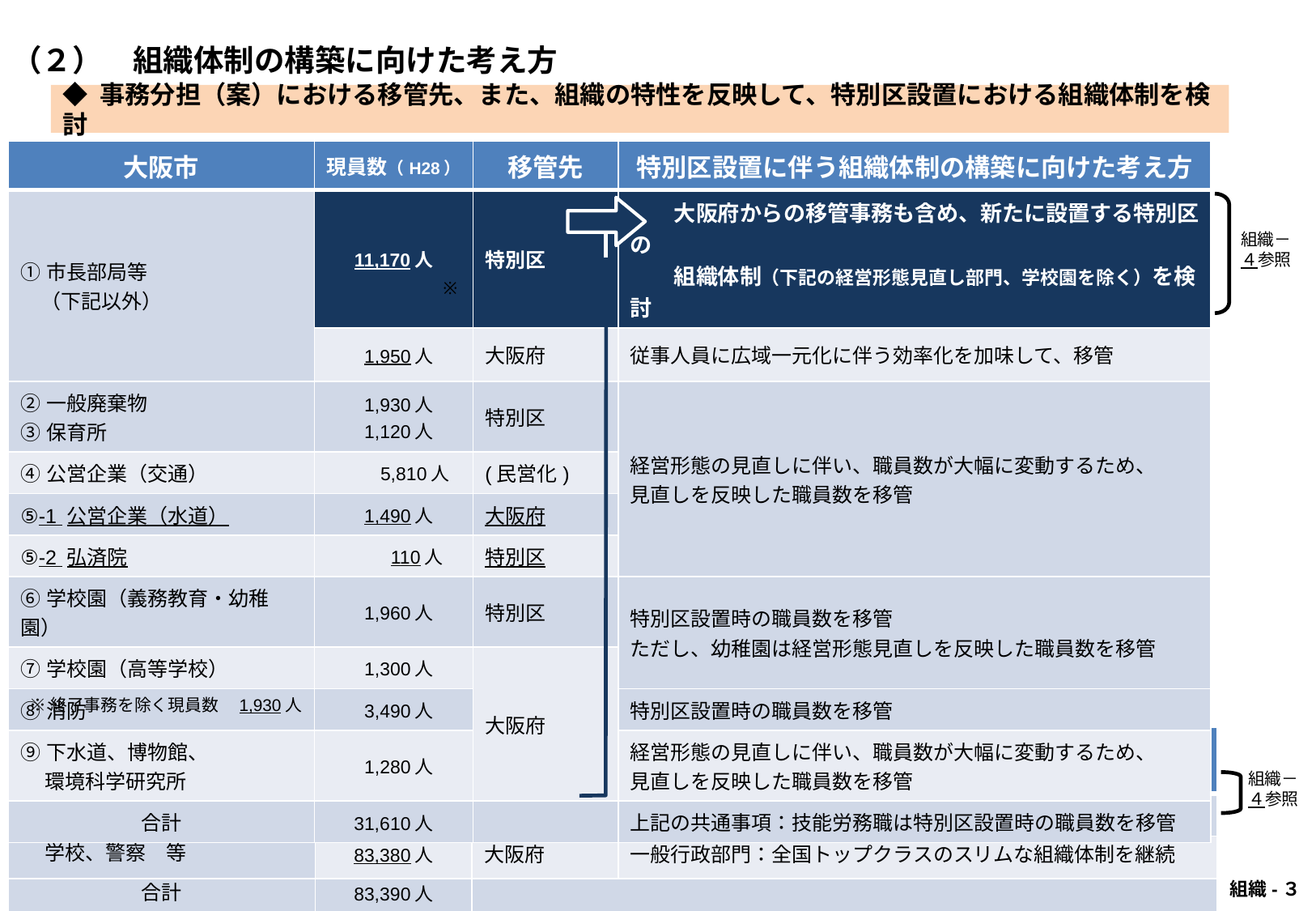

（２）　組織体制の構築に向けた考え方
◆ 事務分担（案）における移管先、また、組織の特性を反映して、特別区設置における組織体制を検討
| 大阪市 | 現員数（H28） | 移管先 | 特別区設置に伴う組織体制の構築に向けた考え方 |
| --- | --- | --- | --- |
| ①市長部局等 　（下記以外） | 11,170人 | 特別区 | 大阪府からの移管事務も含め、新たに設置する特別区の 　　組織体制（下記の経営形態見直し部門、学校園を除く）を検討 |
|  | 1,950人 | 大阪府 | 従事人員に広域一元化に伴う効率化を加味して、移管 |
| ②一般廃棄物 ③保育所 | 1,930人 1,120人 | 特別区 | 経営形態の見直しに伴い、職員数が大幅に変動するため、 見直しを反映した職員数を移管 |
| ④公営企業（交通） | 5,810人 | (民営化) |  |
| ⑤-1 公営企業（水道） | 1,490人 | 大阪府 |  |
| ⑤-2 弘済院 | 110人 | 特別区 |  |
| ⑥学校園（義務教育・幼稚園） | 1,960人 | 特別区 | 特別区設置時の職員数を移管 ただし、幼稚園は経営形態見直しを反映した職員数を移管 |
| ⑦学校園（高等学校） | 1,300人 | 大阪府 |  |
| ⑧消防 | 3,490人 |  | 特別区設置時の職員数を移管 |
| ⑨下水道、博物館、 　 環境科学研究所 | 1,280人 |  | 経営形態の見直しに伴い、職員数が大幅に変動するため、 見直しを反映した職員数を移管 |
| 合計 | 31,610人 |  | 上記の共通事項：技能労務職は特別区設置時の職員数を移管 |

組織－
４参照

※
※終了事務を除く現員数　1,930人
| 大阪府 | 現員数（H28） | 移管先 | 特別区設置に伴う組織体制の構築に向けた考え方 |
| --- | --- | --- | --- |
| ⑩知事部局、行政委員会事務局、 　 学校、警察　等 | 10人 | 特別区 | 移管する事務の従事人員を移管 |
|  | 83,380人 | 大阪府 | 一般行政部門：全国トップクラスのスリムな組織体制を継続 |
| 合計 | 83,390人 |  |  |
組織－
４参照

 組織-３